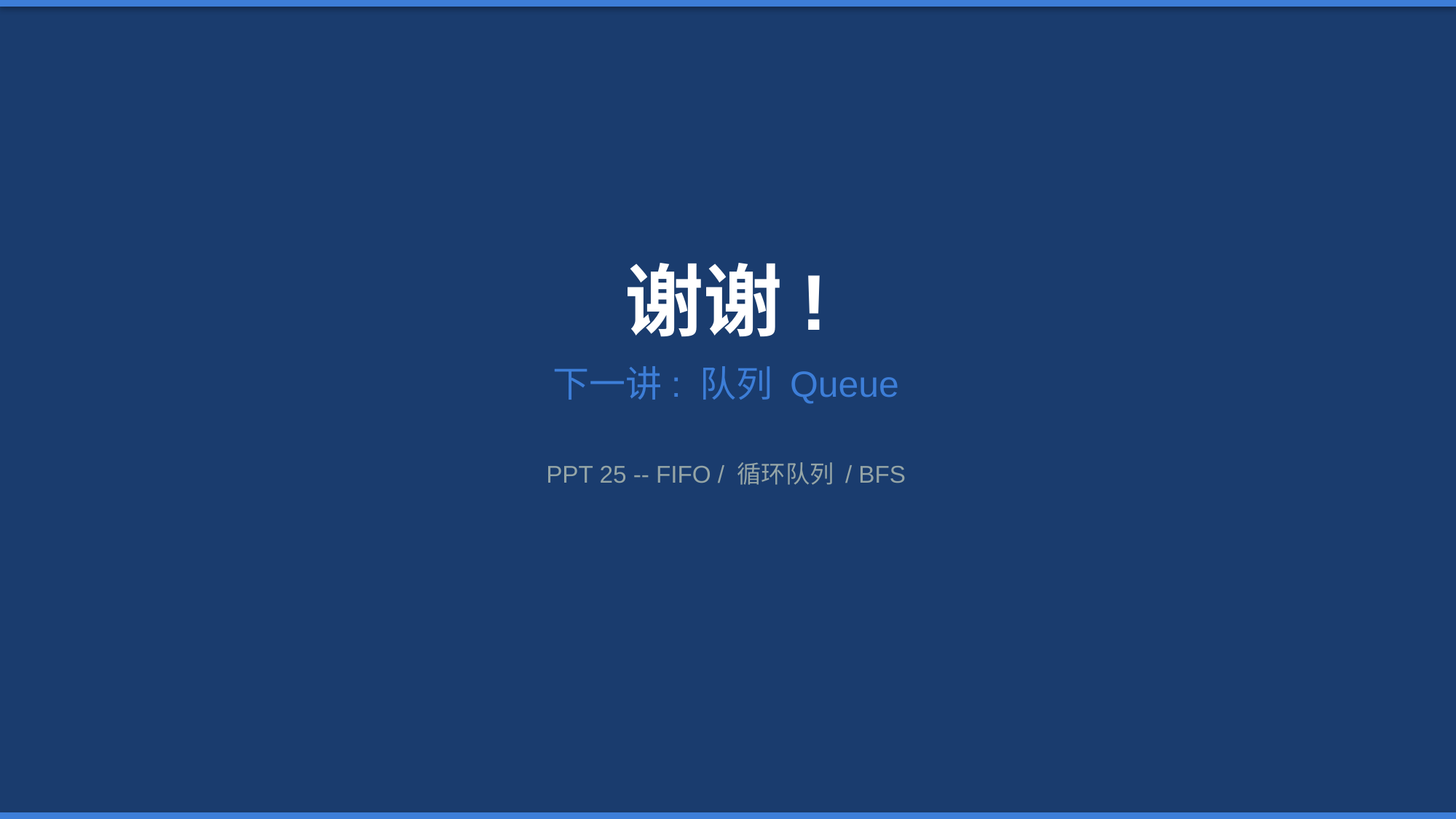

谢谢!
下一讲: 队列 Queue
PPT 25 -- FIFO / 循环队列 / BFS